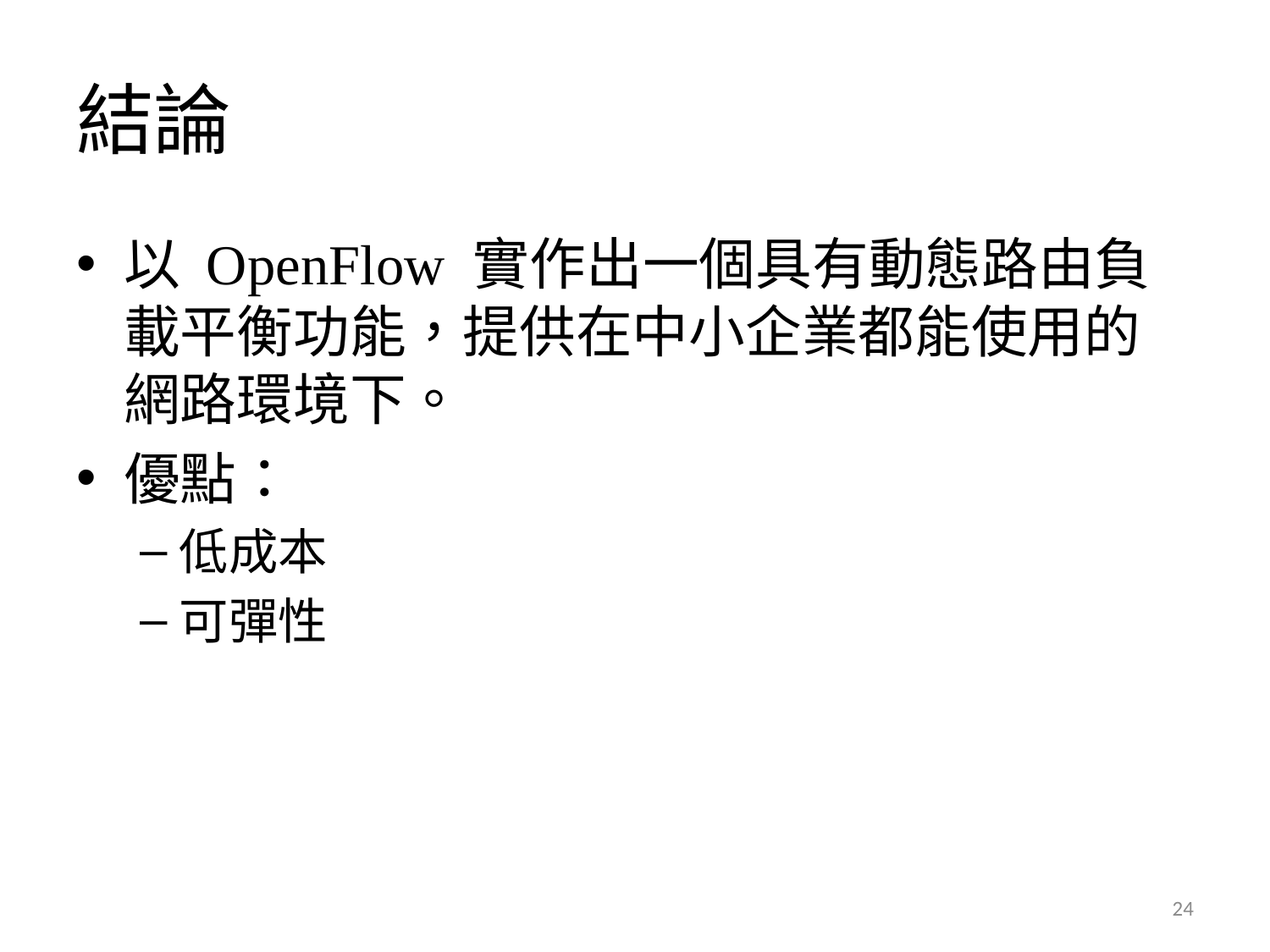

# 結論
以 OpenFlow 實作出一個具有動態路由負載平衡功能，提供在中小企業都能使用的網路環境下。
優點：
低成本
可彈性

24